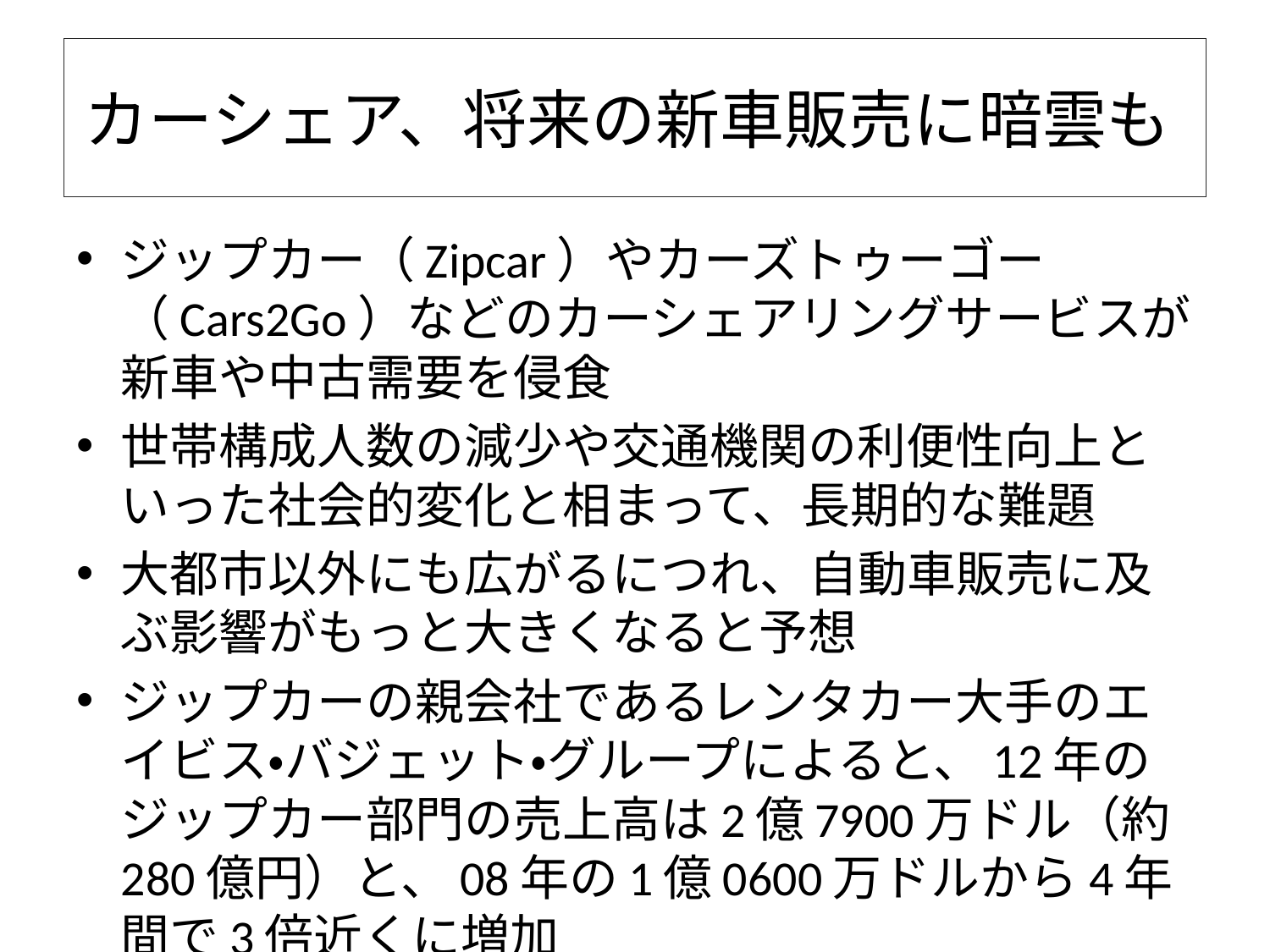

# カーシェア、将来の新車販売に暗雲も
ジップカー（Zipcar）やカーズトゥーゴー（Cars2Go）などのカーシェアリングサービスが新車や中古需要を侵食
世帯構成人数の減少や交通機関の利便性向上といった社会的変化と相まって、長期的な難題
大都市以外にも広がるにつれ、自動車販売に及ぶ影響がもっと大きくなると予想
ジップカーの親会社であるレンタカー大手のエイビス・バジェット・グループによると、12年のジップカー部門の売上高は2億7900万ドル（約280億円）と、08年の1億0600万ドルから4年間で3倍近くに増加